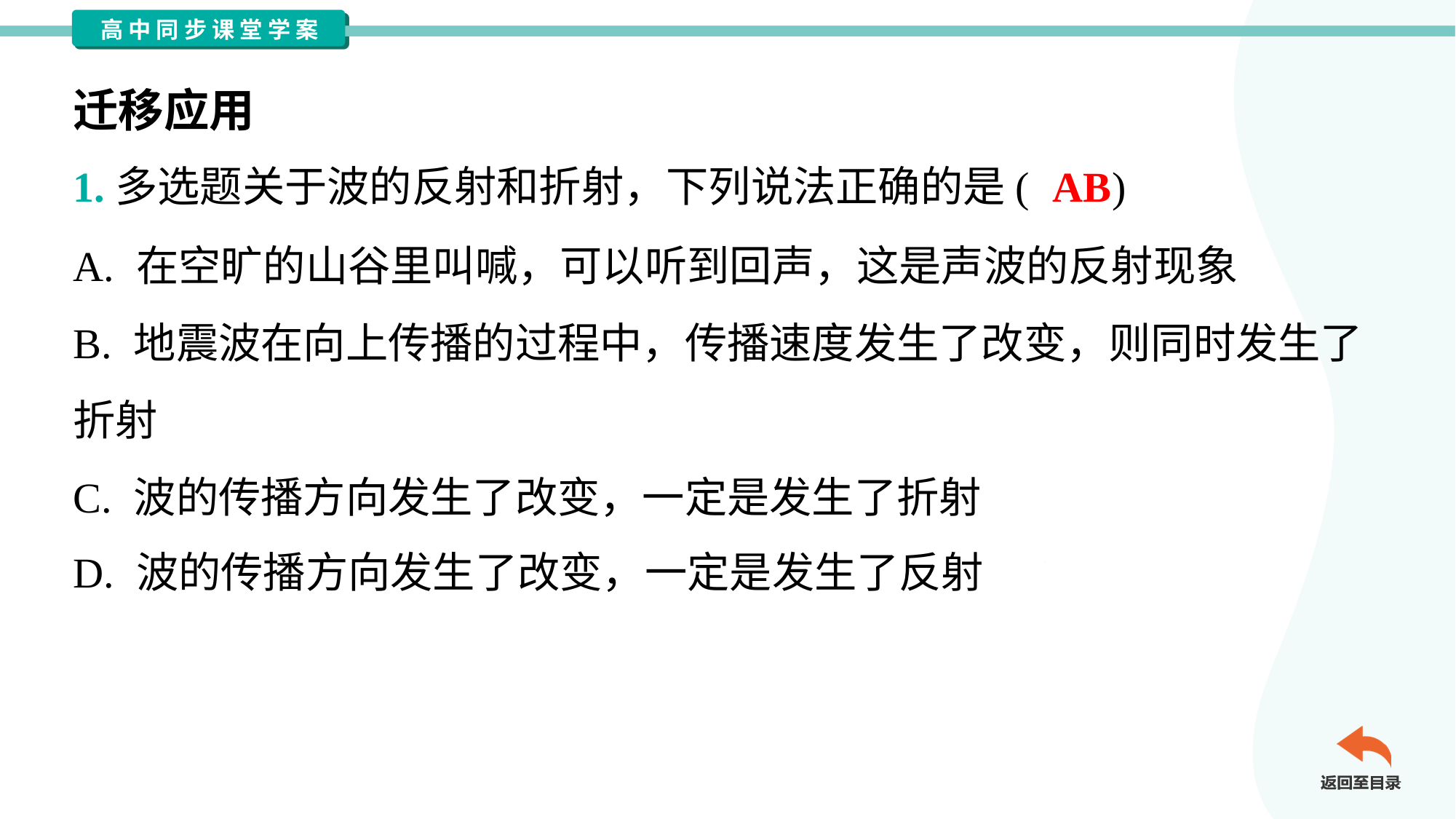

迁移应用
AB
1.多选题关于波的反射和折射，下列说法正确的是(       )
A. 在空旷的山谷里叫喊，可以听到回声，这是声波的反射现象
B. 地震波在向上传播的过程中，传播速度发生了改变，则同时发生了
折射
C. 波的传播方向发生了改变，一定是发生了折射
D. 波的传播方向发生了改变，一定是发生了反射